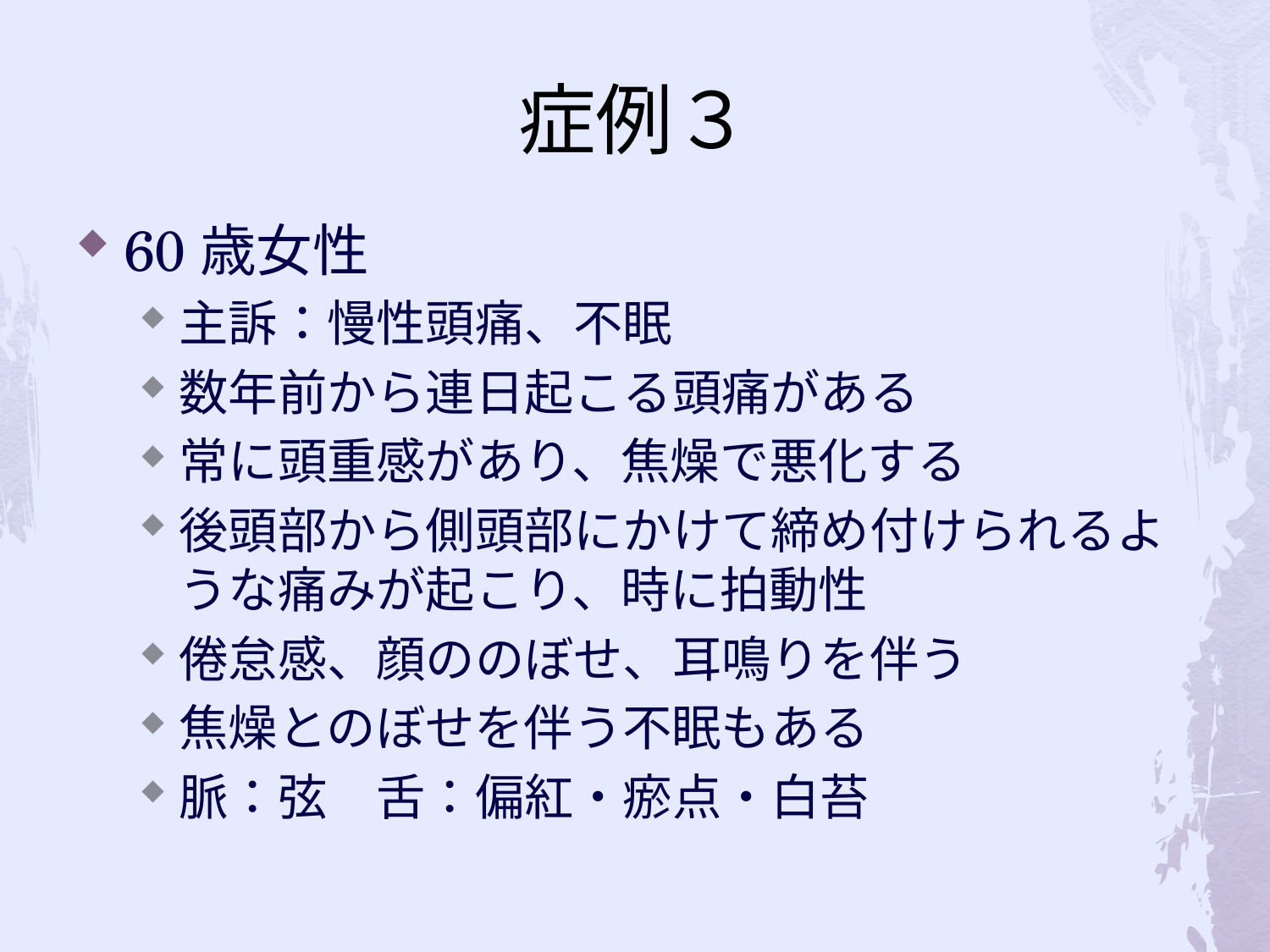

# 症例３
60歳女性
主訴：慢性頭痛、不眠
数年前から連日起こる頭痛がある
常に頭重感があり、焦燥で悪化する
後頭部から側頭部にかけて締め付けられるような痛みが起こり、時に拍動性
倦怠感、顔ののぼせ、耳鳴りを伴う
焦燥とのぼせを伴う不眠もある
脈：弦　舌：偏紅・瘀点・白苔